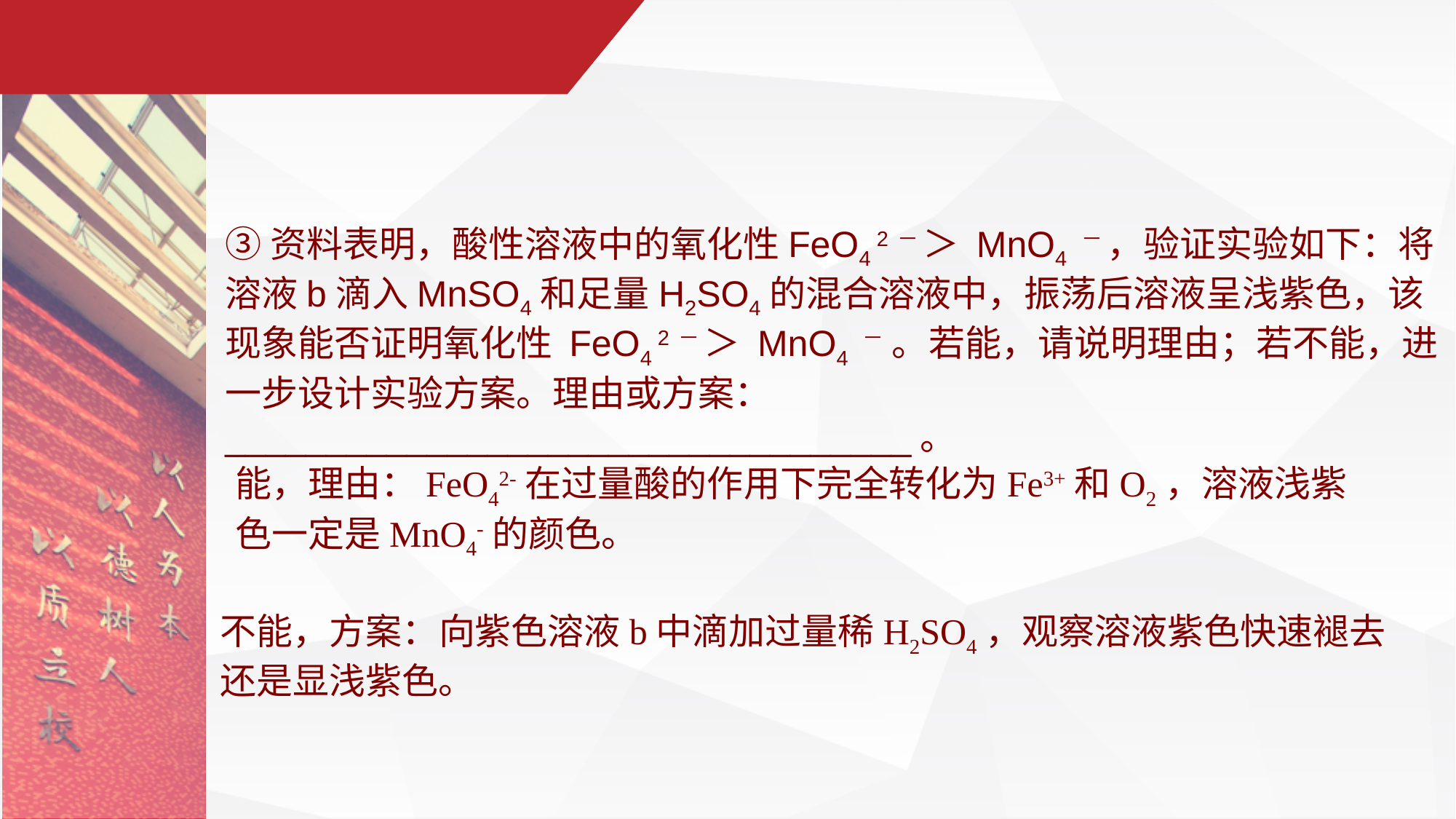

③资料表明，酸性溶液中的氧化性FeO4 2－ ＞ MnO4 － ，验证实验如下：将溶液b滴入MnSO4和足量H2SO4的混合溶液中，振荡后溶液呈浅紫色，该现象能否证明氧化性 FeO4 2－ ＞ MnO4 － 。若能，请说明理由；若不能，进一步设计实验方案。理由或方案：__________________________________。
能，理由：FeO42-在过量酸的作用下完全转化为Fe3+和O2，溶液浅紫色一定是MnO4-的颜色。

不能，方案：向紫色溶液b中滴加过量稀H2SO4，观察溶液紫色快速褪去还是显浅紫色。